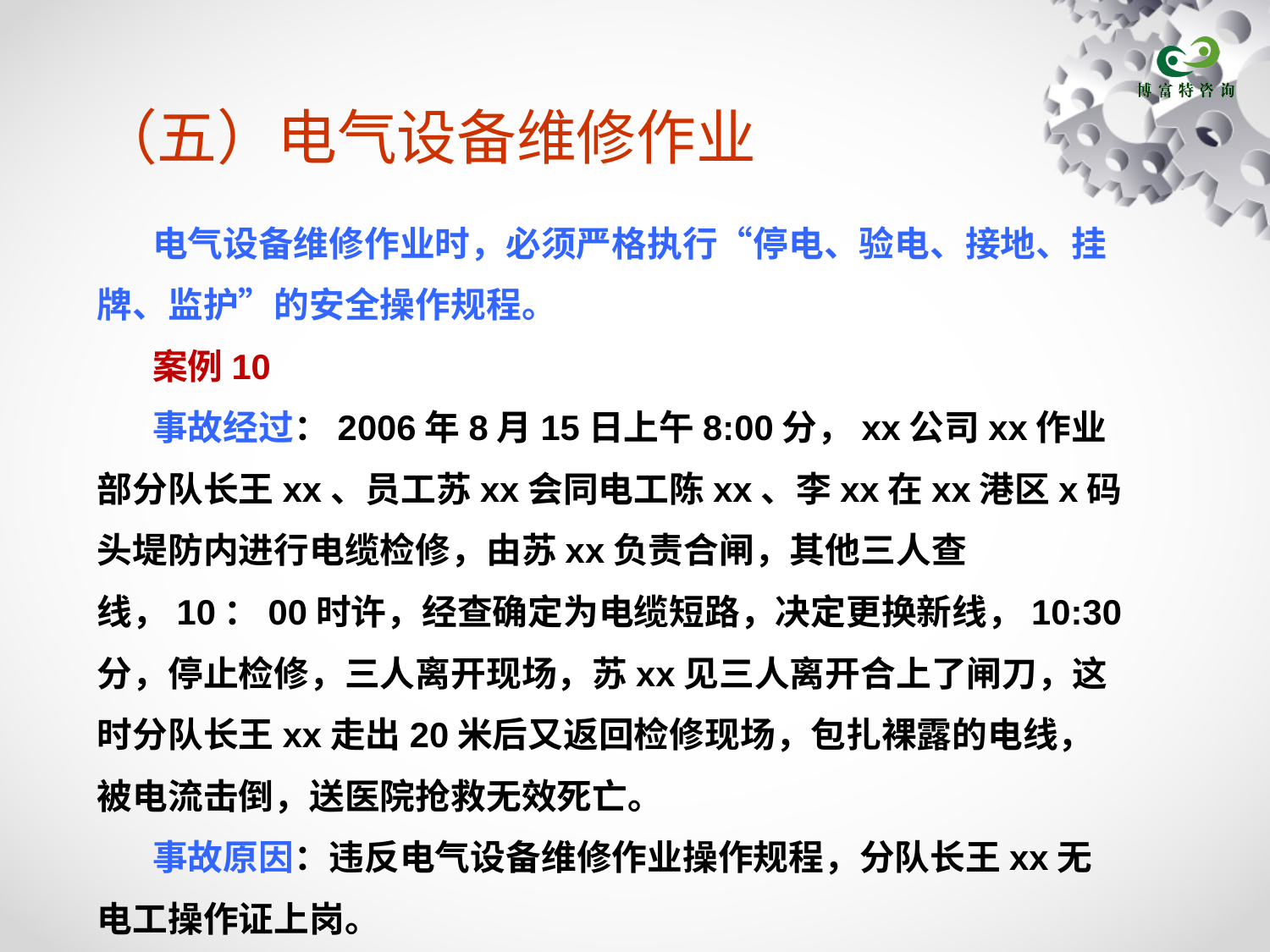

# （五）电气设备维修作业
电气设备维修作业时，必须严格执行“停电、验电、接地、挂牌、监护”的安全操作规程。
案例10
事故经过：2006年8月15日上午8:00分，xx公司xx作业部分队长王xx、员工苏xx会同电工陈xx、李xx在xx港区x码头堤防内进行电缆检修，由苏xx负责合闸，其他三人查线，10：00时许，经查确定为电缆短路，决定更换新线，10:30分，停止检修，三人离开现场，苏xx见三人离开合上了闸刀，这时分队长王xx走出20米后又返回检修现场，包扎裸露的电线，被电流击倒，送医院抢救无效死亡。
事故原因：违反电气设备维修作业操作规程，分队长王xx无电工操作证上岗。